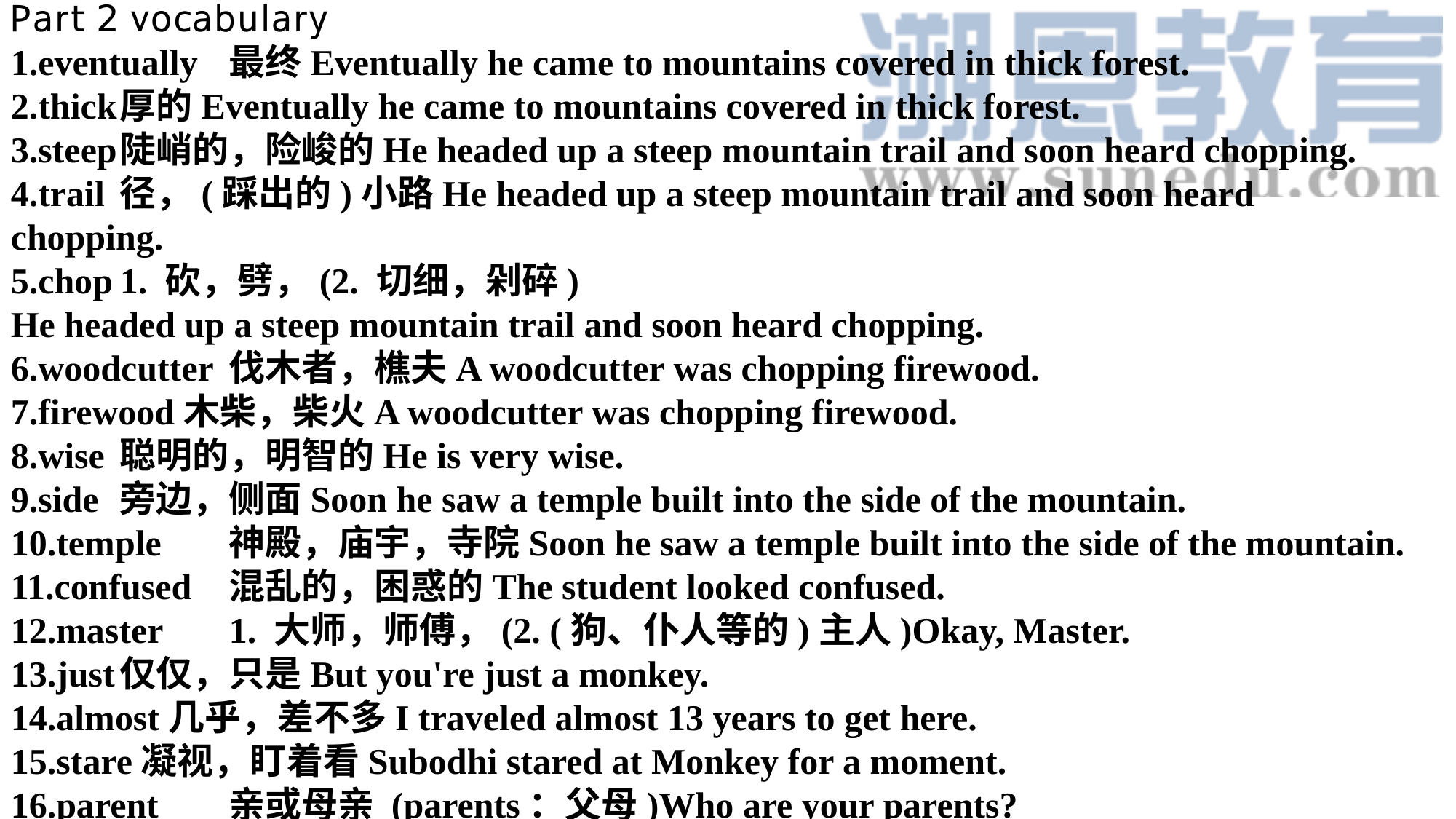

Part 2 vocabulary
1.eventually	最终Eventually he came to mountains covered in thick forest.
2.thick	厚的Eventually he came to mountains covered in thick forest.
3.steep	陡峭的，险峻的He headed up a steep mountain trail and soon heard chopping.
4.trail	径，(踩出的)⼩路He headed up a steep mountain trail and soon heard chopping.
5.chop	1. 砍，劈，(2. 切细，剁碎)
He headed up a steep mountain trail and soon heard chopping.
6.woodcutter	伐⽊者，樵夫A woodcutter was chopping firewood.
7.firewood⽊柴，柴⽕A woodcutter was chopping firewood.
8.wise	聪明的，明智的He is very wise.
9.side	旁边，侧⾯Soon he saw a temple built into the side of the mountain.
10.temple	神殿，庙宇，寺院Soon he saw a temple built into the side of the mountain.
11.confused	混乱的，困惑的The student looked confused.
12.master	1. ⼤师，师傅，(2. (狗、仆⼈等的)主⼈)Okay, Master.
13.just	仅仅，只是But you're just a monkey.
14.almost⼏乎，差不多I traveled almost 13 years to get here.
15.stare凝视，盯着看Subodhi stared at Monkey for a moment.
16.parent	亲或母亲 (parents：⽗母)Who are your parents?
17.born出⽣ bear-bore-born   I was born from a rock.